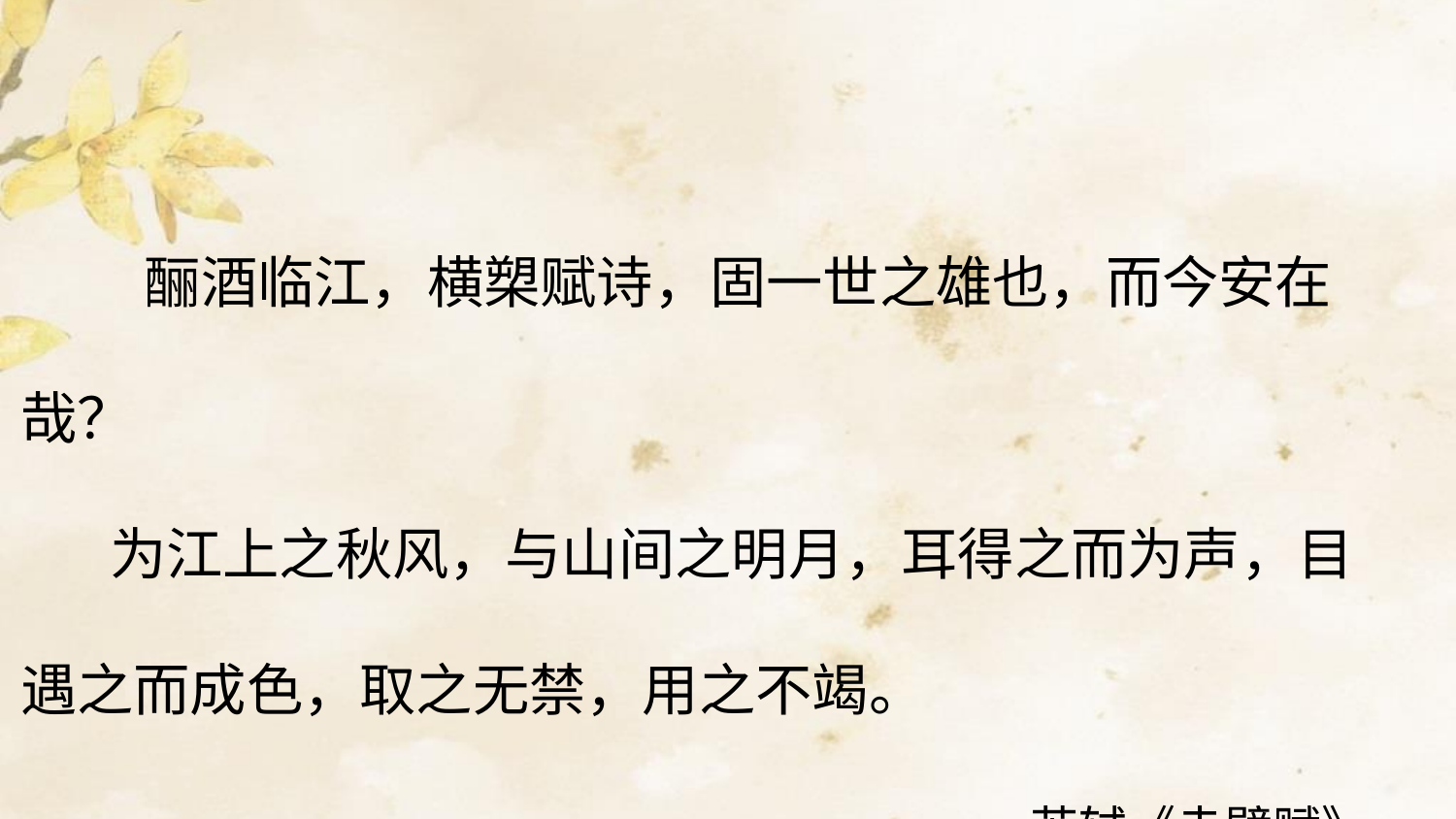

酾酒临江，横槊赋诗，固一世之雄也，而今安在哉？
      为江上之秋风，与山间之明月，耳得之而为声，目遇之而成色，取之无禁，用之不竭。
                          ——苏轼《赤壁赋》